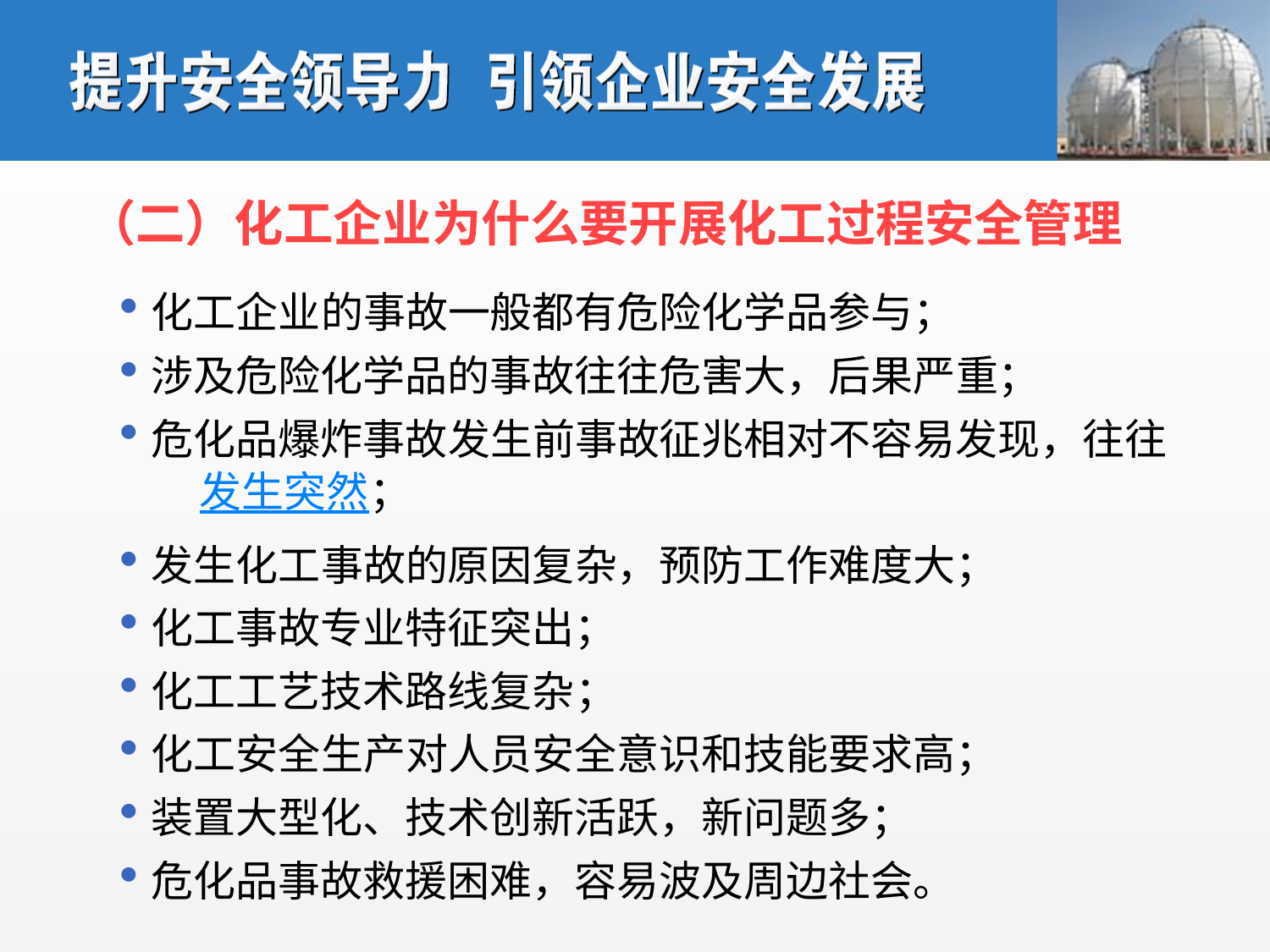

（二）化工企业为什么要开展化工过程安全管理
化工企业的事故一般都有危险化学品参与；
涉及危险化学品的事故往往危害大，后果严重；
危化品爆炸事故发生前事故征兆相对不容易发现，往往
    发生突然；
发生化工事故的原因复杂，预防工作难度大；
化工事故专业特征突出；
化工工艺技术路线复杂；
化工安全生产对人员安全意识和技能要求高；
装置大型化、技术创新活跃，新问题多；
危化品事故救援困难，容易波及周边社会。